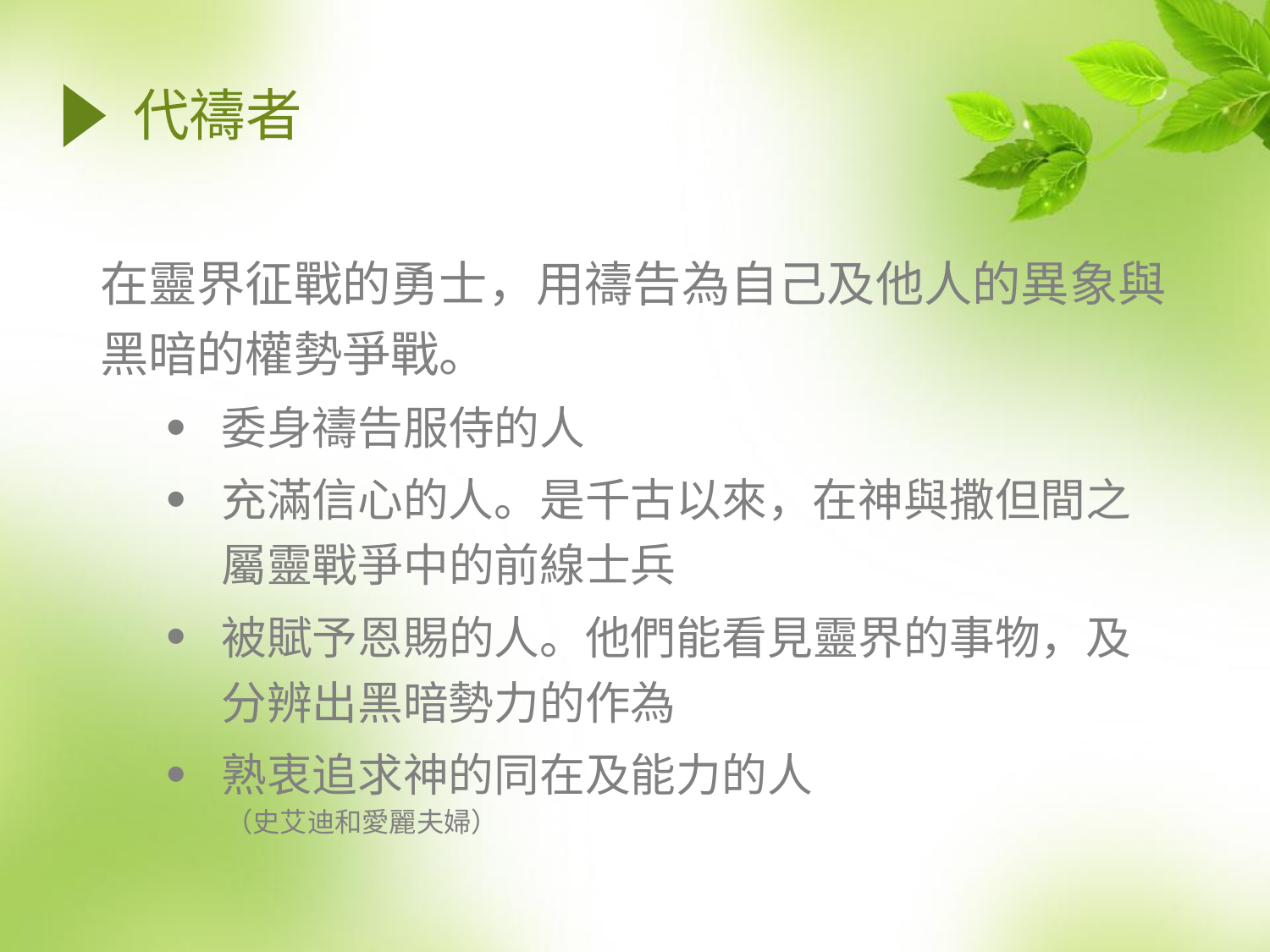

# 代禱者
在靈界征戰的勇士，用禱告為自己及他人的異象與黑暗的權勢爭戰。
委身禱告服侍的人
充滿信心的人。是千古以來，在神與撒但間之屬靈戰爭中的前線士兵
被賦予恩賜的人。他們能看見靈界的事物，及分辨出黑暗勢力的作為
熟衷追求神的同在及能力的人
						              （史艾迪和愛麗夫婦）